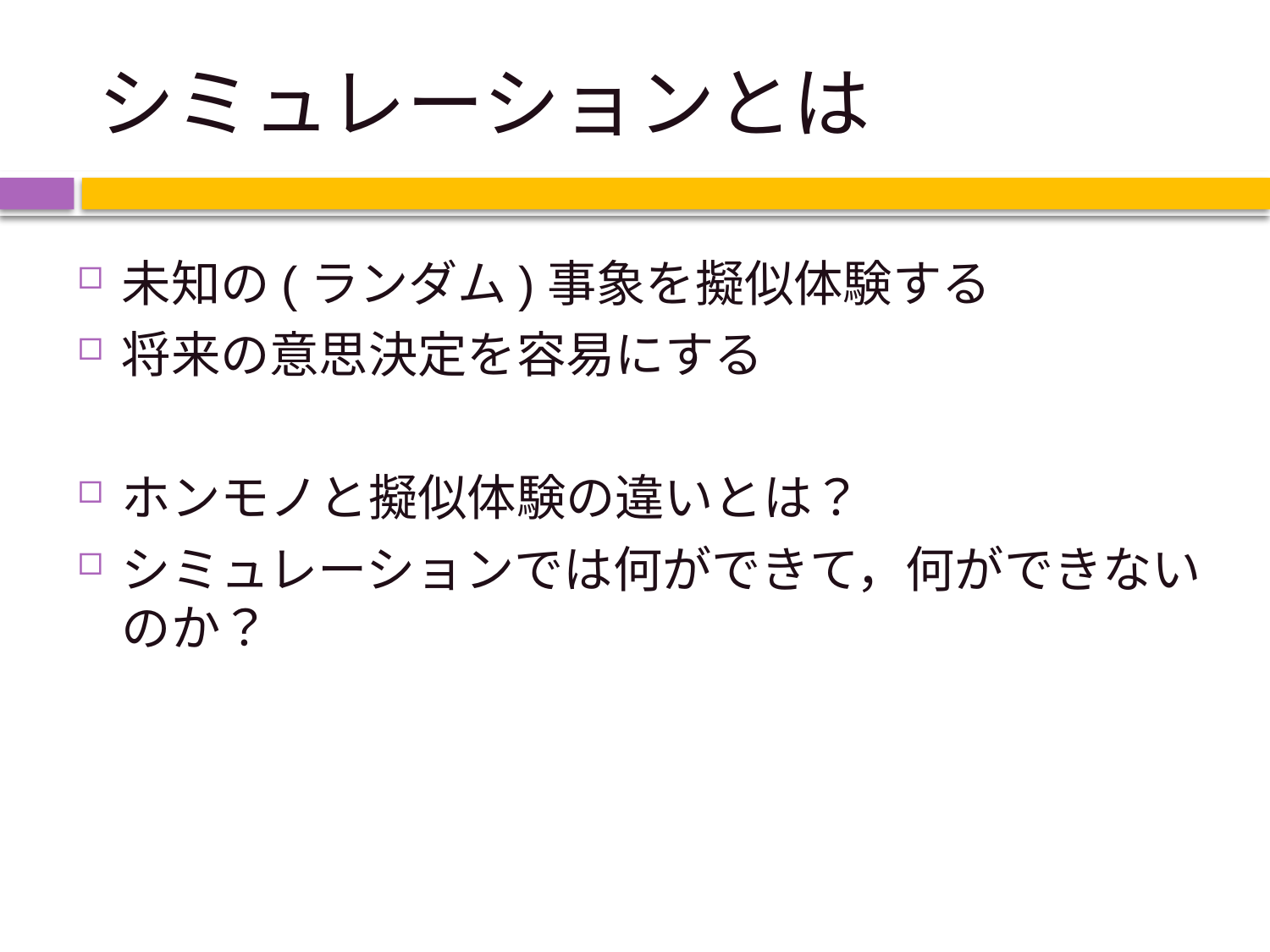

# シミュレーションとは
未知の(ランダム)事象を擬似体験する
将来の意思決定を容易にする

ホンモノと擬似体験の違いとは？
シミュレーションでは何ができて，何ができないのか？